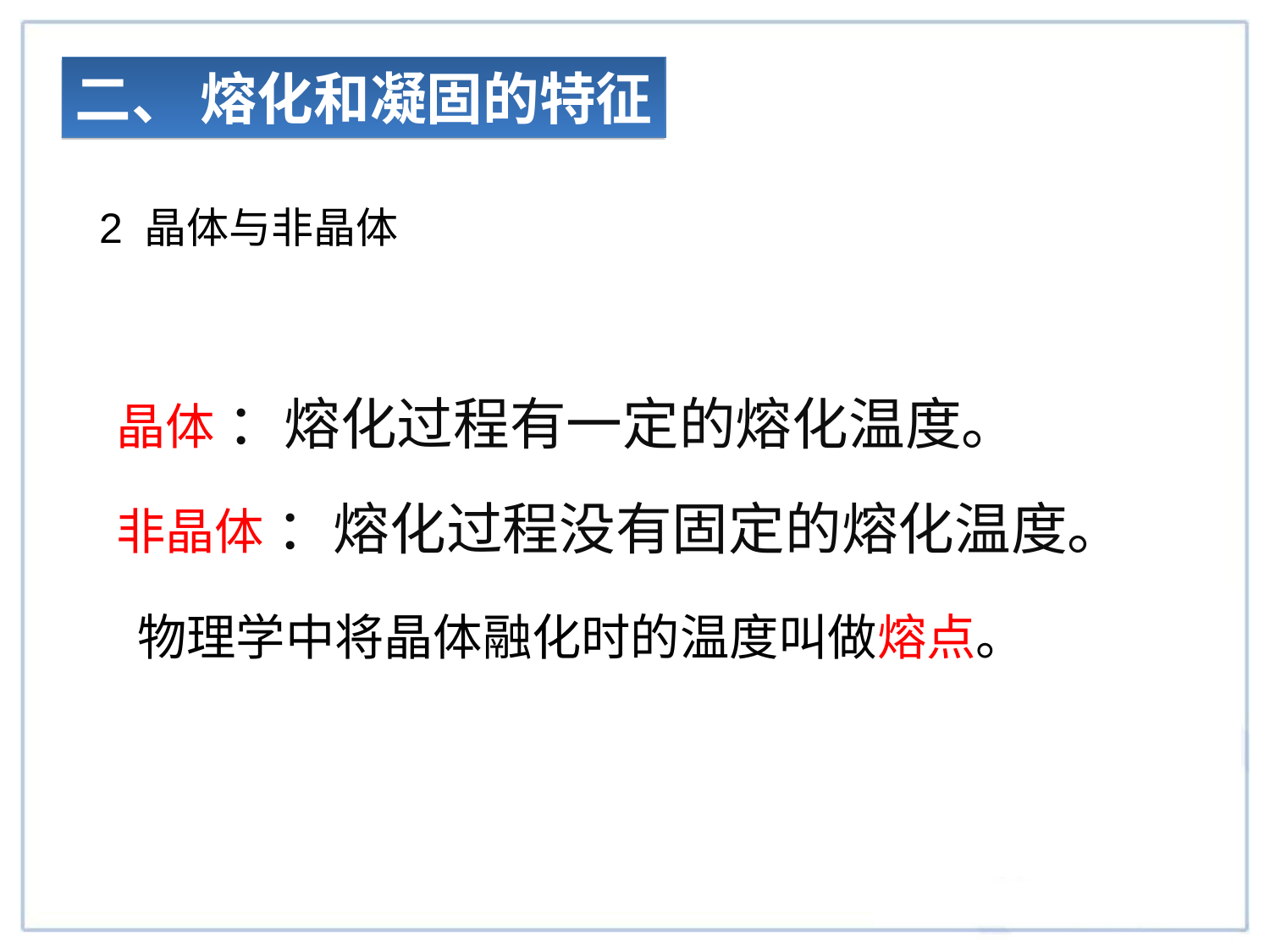

二、 熔化和凝固的特征
2 晶体与非晶体
晶体 ：熔化过程有一定的熔化温度。
非晶体 ：熔化过程没有固定的熔化温度。
物理学中将晶体融化时的温度叫做熔点。